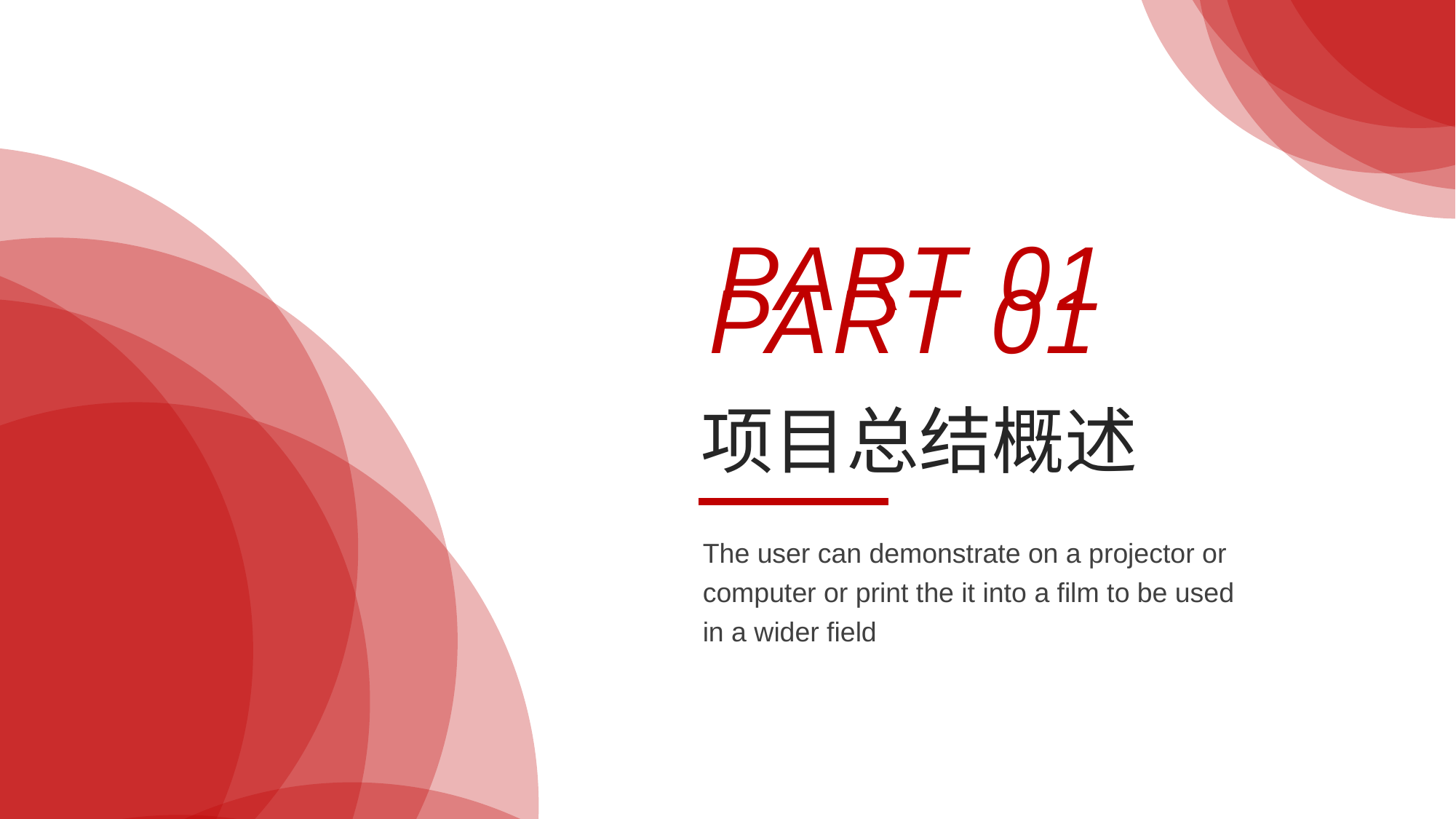

PART 01
PART 01
项目总结概述
The user can demonstrate on a projector or computer or print the it into a film to be used in a wider field